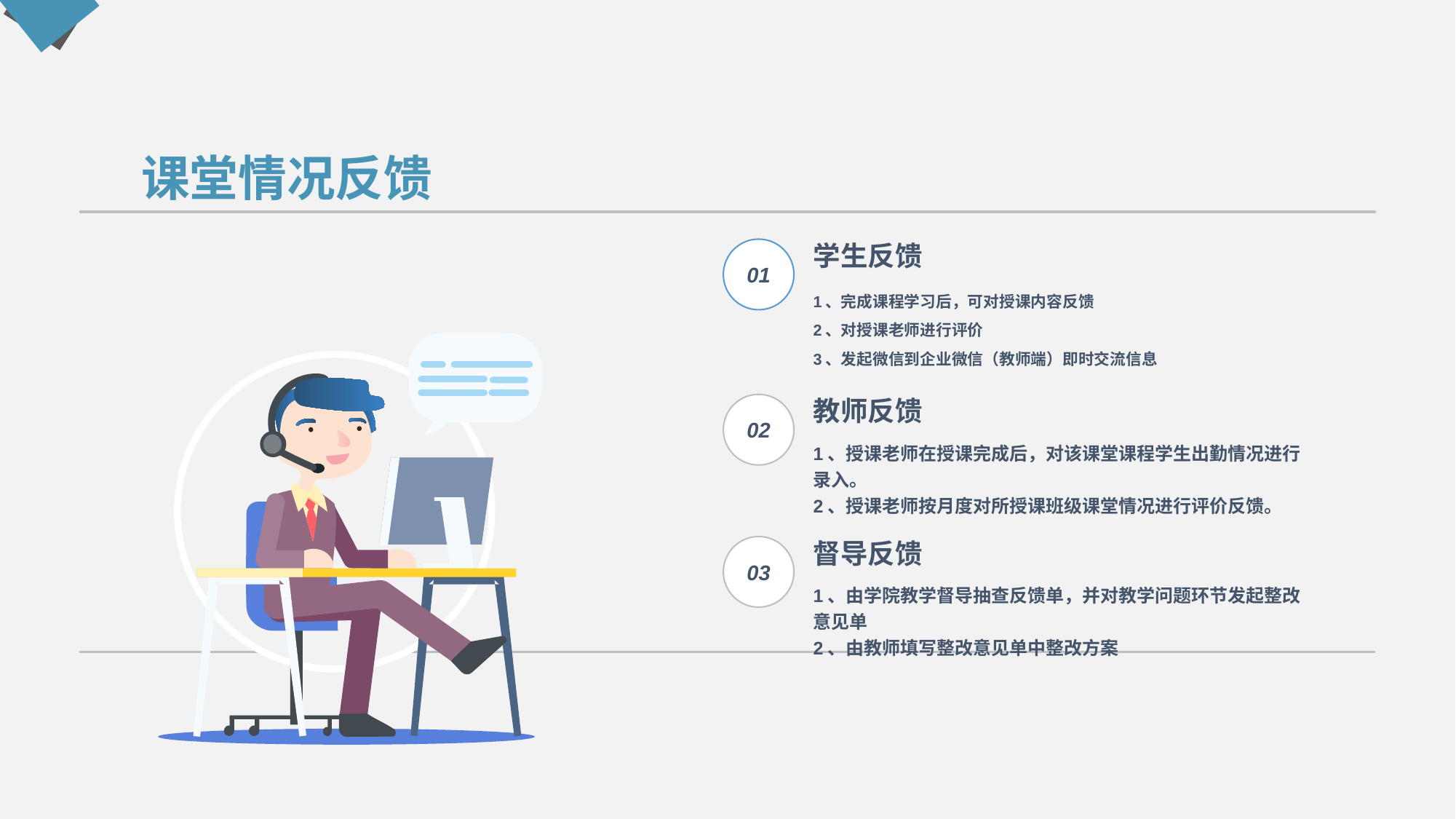

课堂情况反馈
学生反馈
1、完成课程学习后，可对授课内容反馈
2、对授课老师进行评价
3、发起微信到企业微信（教师端）即时交流信息
01

教师反馈
1、授课老师在授课完成后，对该课堂课程学生出勤情况进行录入。
2、授课老师按月度对所授课班级课堂情况进行评价反馈。
02
督导反馈
1、由学院教学督导抽查反馈单，并对教学问题环节发起整改意见单
2、由教师填写整改意见单中整改方案
03